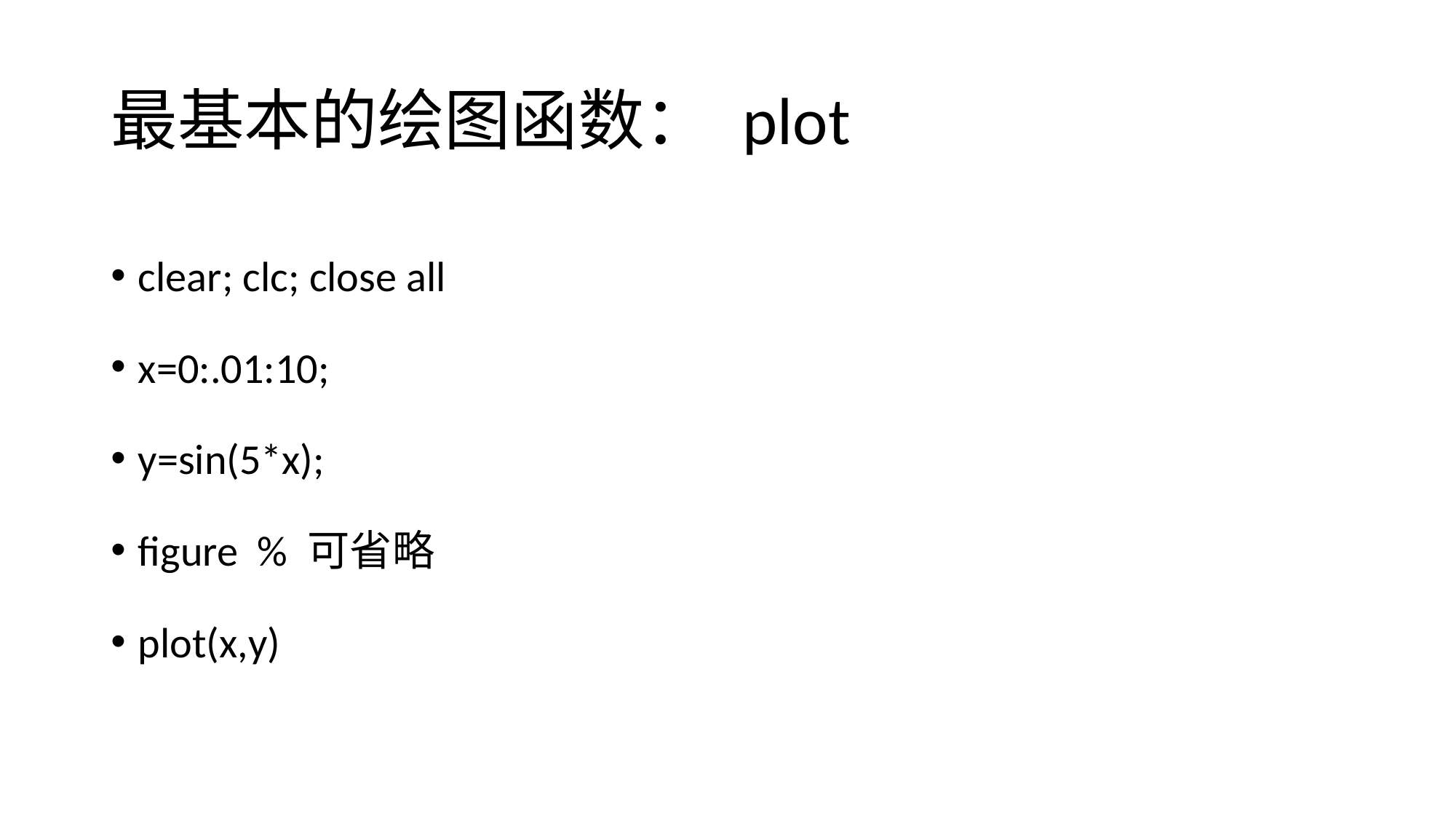

# 最基本的绘图函数： plot
clear; clc; close all
x=0:.01:10;
y=sin(5*x);
figure  % 可省略
plot(x,y)